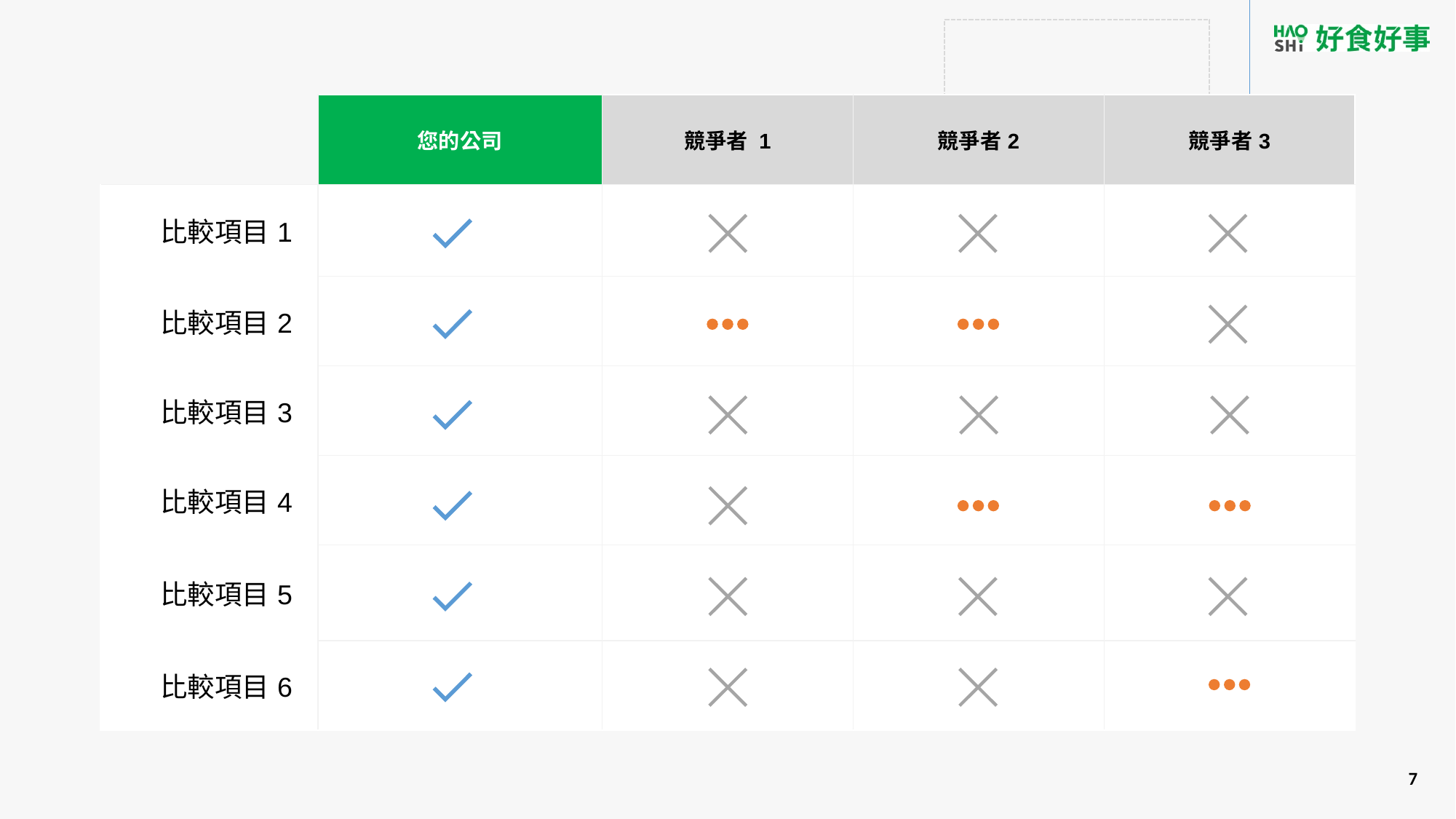

|  | 您的公司 | 競爭者 1 | 競爭者2 | 競爭者3 |
| --- | --- | --- | --- | --- |
| 比較項目1 |  |  |  |  |
| 比較項目2 |  |  |  |  |
| 比較項目3 |  |  |  |  |
| 比較項目4 |  |  |  |  |
| 比較項目5 |  |  |  |  |
| 比較項目6 |  |  |  |  |